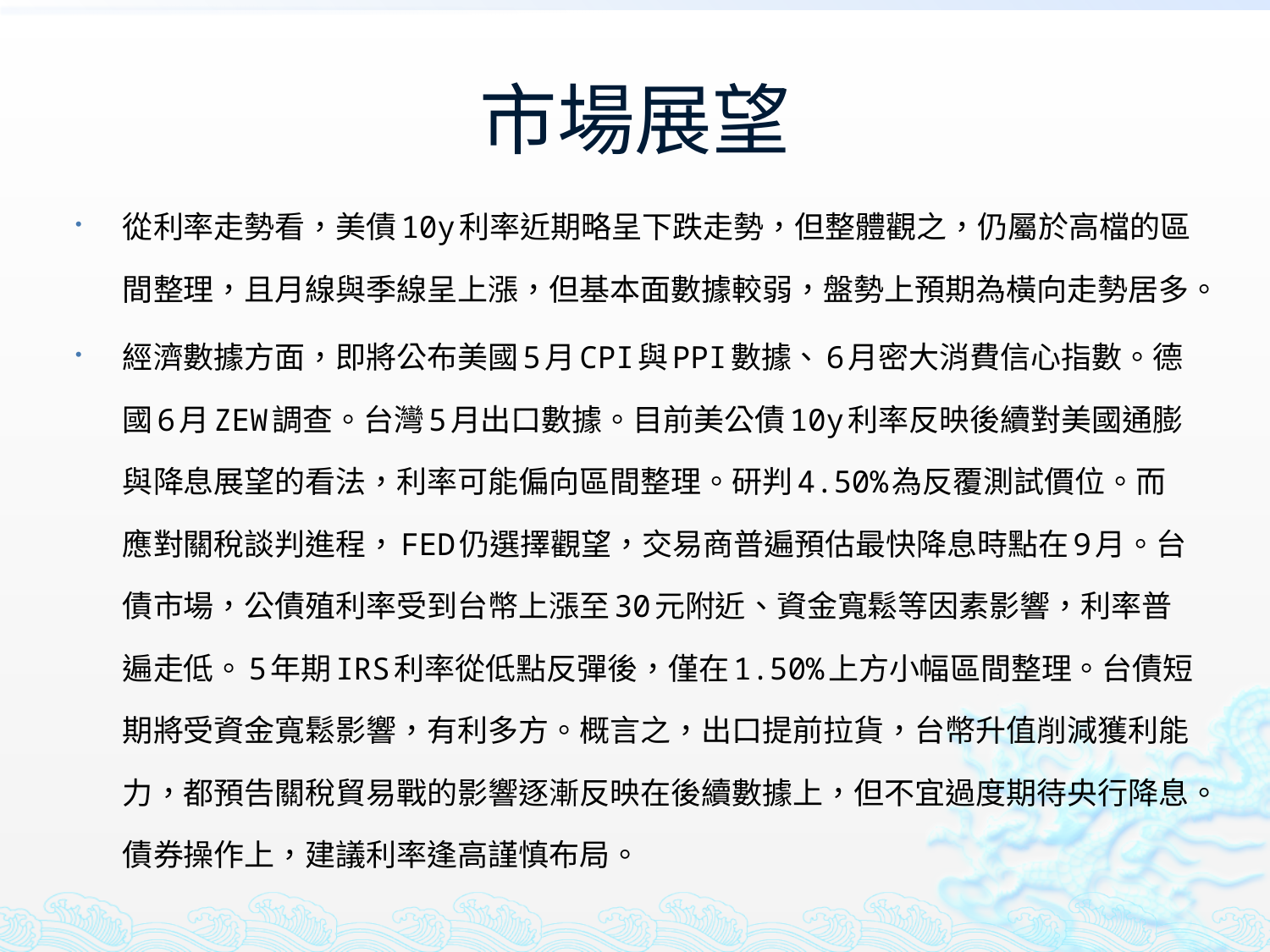

# 市場展望
從利率走勢看，美債10y利率近期略呈下跌走勢，但整體觀之，仍屬於高檔的區間整理，且月線與季線呈上漲，但基本面數據較弱，盤勢上預期為橫向走勢居多。
經濟數據方面，即將公布美國5月CPI與PPI數據、6月密大消費信心指數。德國6月ZEW調查。台灣5月出口數據。目前美公債10y利率反映後續對美國通膨與降息展望的看法，利率可能偏向區間整理。研判4.50%為反覆測試價位。而應對關稅談判進程，FED仍選擇觀望，交易商普遍預估最快降息時點在9月。台債市場，公債殖利率受到台幣上漲至30元附近、資金寬鬆等因素影響，利率普遍走低。5年期IRS利率從低點反彈後，僅在1.50%上方小幅區間整理。台債短期將受資金寬鬆影響，有利多方。概言之，出口提前拉貨，台幣升值削減獲利能力，都預告關稅貿易戰的影響逐漸反映在後續數據上，但不宜過度期待央行降息。債券操作上，建議利率逢高謹慎布局。